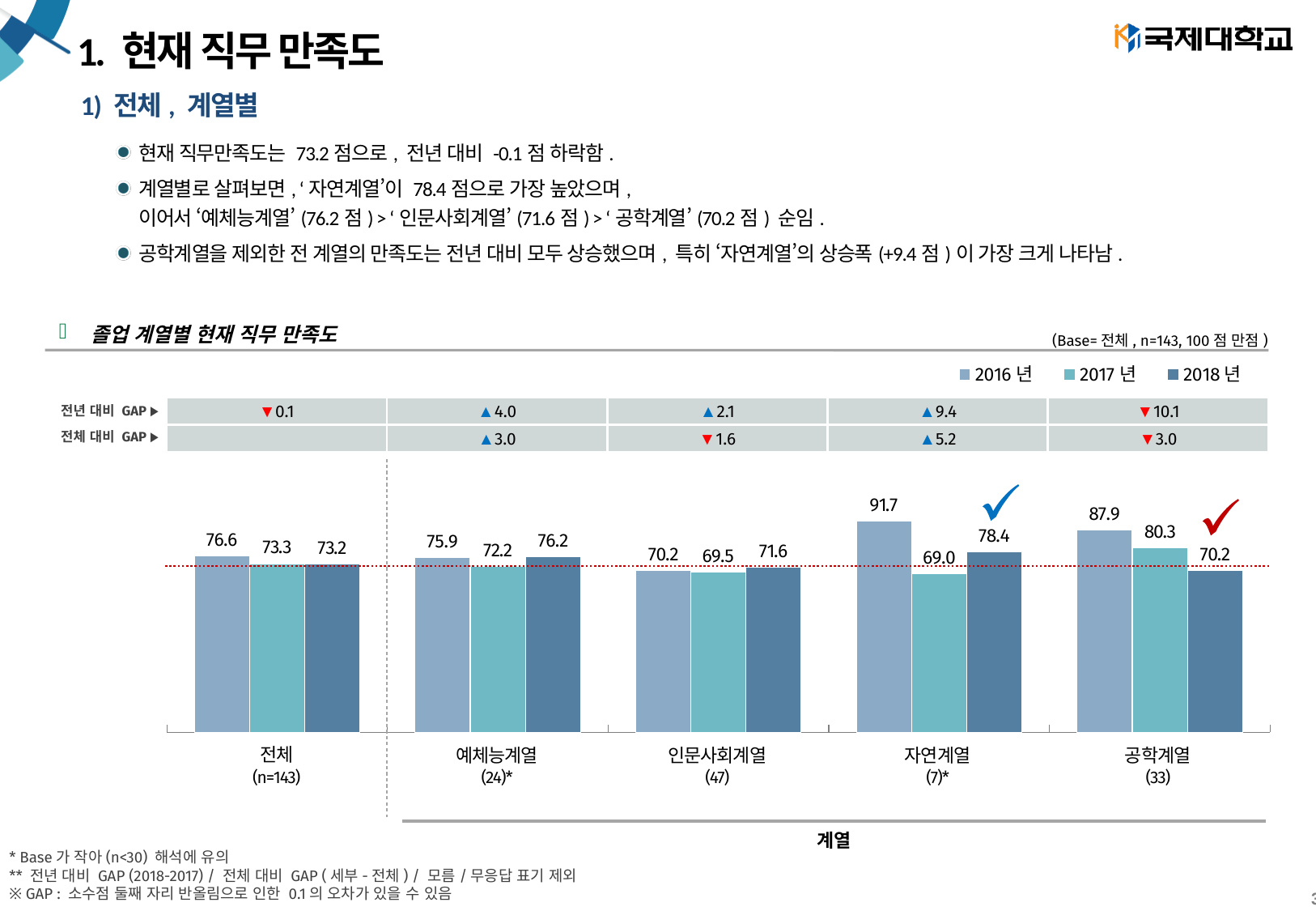

# 1. 현재 직무 만족도
1) 전체, 계열별
현재 직무만족도는 73.2점으로, 전년 대비 -0.1점 하락함.
계열별로 살펴보면, ‘자연계열’이 78.4점으로 가장 높았으며,
이어서 ‘예체능계열’(76.2점) > ‘인문사회계열’(71.6점) > ‘공학계열’(70.2점) 순임.
공학계열을 제외한 전 계열의 만족도는 전년 대비 모두 상승했으며, 특히 ‘자연계열’의 상승폭(+9.4점)이 가장 크게 나타남.
졸업 계열별 현재 직무 만족도
(Base=전체, n=143, 100점 만점)

### Chart

| Category | 2016년 | 2017년 | 2018년 |
|---|---|---|---|
| 전체 | 76.60256153846152 | 73.27567567567567 | 73.2 |
| 예체능계열 | 75.92592222222223 | 72.22500000000001 | 76.19285714285714 |
| 인문사회계열 | 70.2381 | 69.50638297872341 | 71.6203125 |
| 자연계열 | 91.66665 | 69.04285714285714 | 78.41764705882352 |
| 공학계열 | 87.87877272727273 | 80.3060606060606 | 70.20909090909093 |
| ▼0.1 | ▲4.0 | ▲2.1 | ▲9.4 | ▼10.1 |
| --- | --- | --- | --- | --- |
|  | ▲3.0 | ▼1.6 | ▲5.2 | ▼3.0 |
전년 대비 GAP ▶
전체 대비 GAP ▶

| 전체 | 예체능계열 | 인문사회계열 | 자연계열 | 공학계열 |
| --- | --- | --- | --- | --- |
| (n=143) | (24)\* | (47) | (7)\* | (33) |
| 계열 |
| --- |
* Base가 작아(n<30) 해석에 유의
** 전년 대비 GAP (2018-2017) / 전체 대비 GAP (세부-전체) / 모름/무응답 표기 제외
※ GAP : 소수점 둘째 자리 반올림으로 인한 0.1의 오차가 있을 수 있음